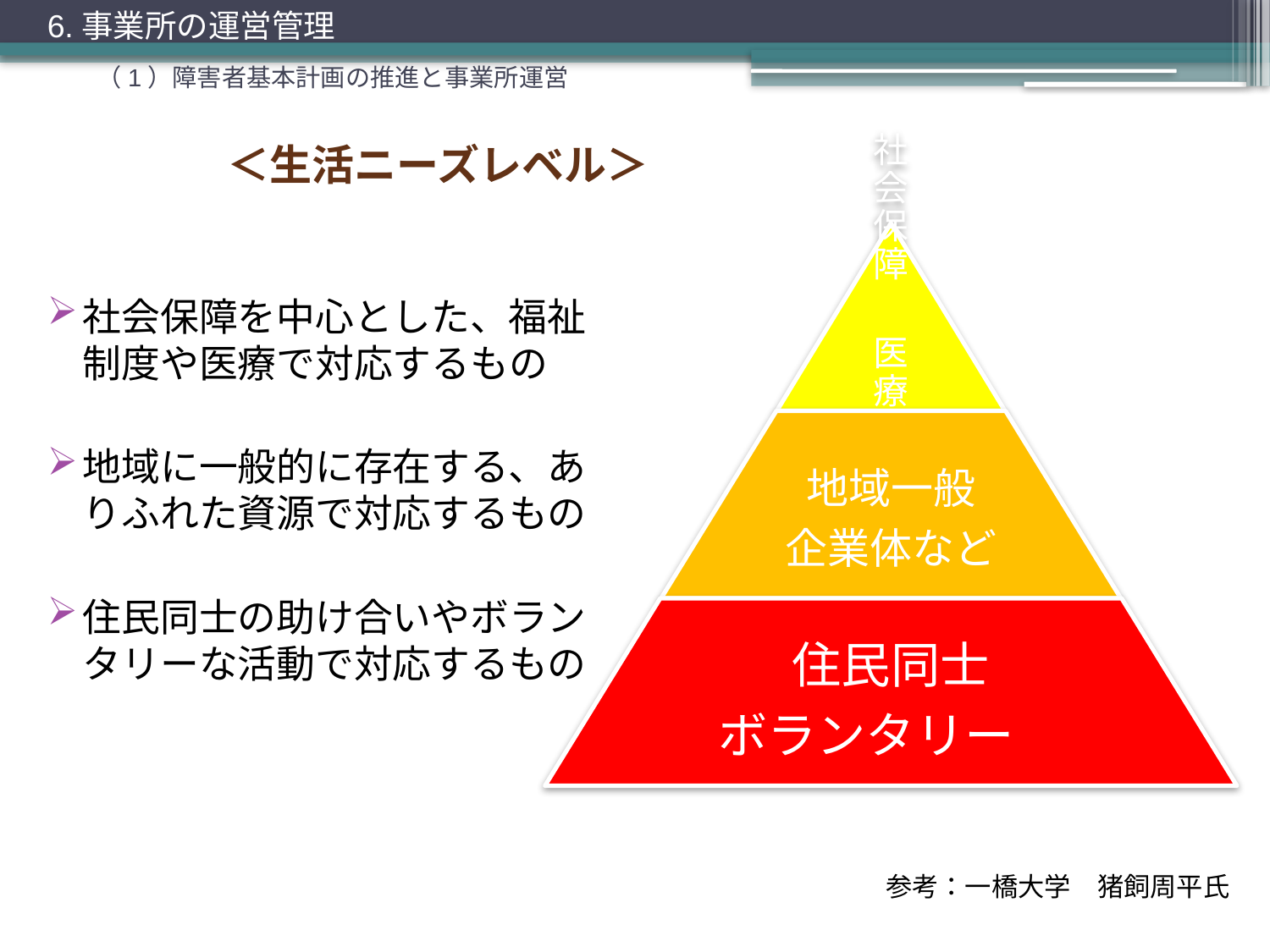

6.事業所の運営管理
（1）障害者基本計画の推進と事業所運営
# ＜生活ニーズレベル＞
社会保障
医療 福祉制度
地域一般
企業体など
住民同士
ボランタリー
社会保障を中心とした、福祉制度や医療で対応するもの

地域に一般的に存在する、ありふれた資源で対応するもの

住民同士の助け合いやボランタリーな活動で対応するもの

参考：一橋大学　猪飼周平氏